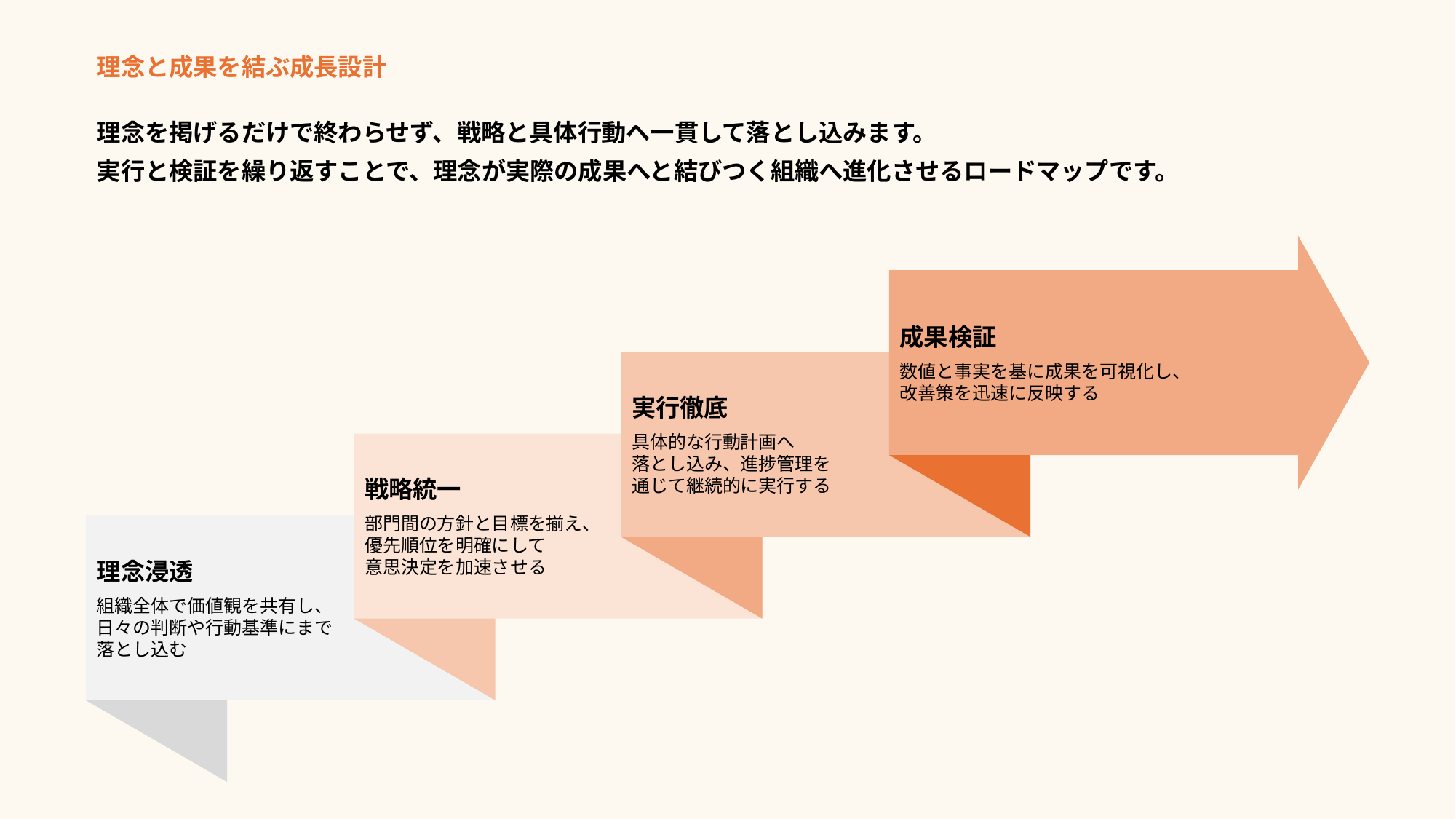

理念と成果を結ぶ成長設計
理念を掲げるだけで終わらせず、戦略と具体行動へ一貫して落とし込みます。
実行と検証を繰り返すことで、理念が実際の成果へと結びつく組織へ進化させるロードマップです。
成果検証
数値と事実を基に成果を可視化し、
改善策を迅速に反映する

実行徹底
具体的な行動計画へ
落とし込み、進捗管理を
通じて継続的に実行する

戦略統一
部門間の方針と目標を揃え、
優先順位を明確にして
意思決定を加速させる

理念浸透
組織全体で価値観を共有し、
日々の判断や行動基準にまで
落とし込む